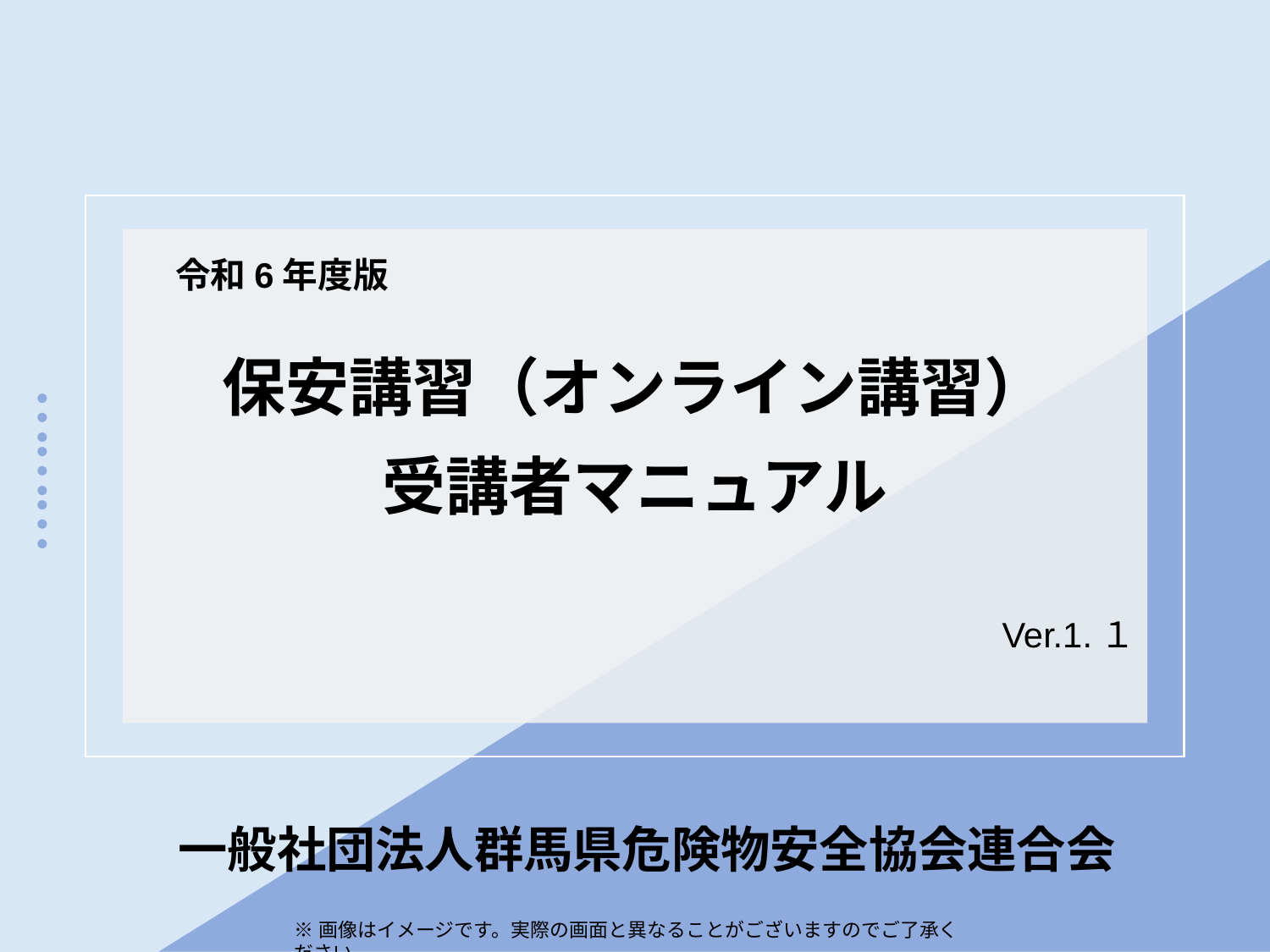

令和6年度版
# 保安講習（オンライン講習） 受講者マニュアル
………

Ver.1.１
一般社団法人群馬県危険物安全協会連合会
※画像はイメージです。実際の画面と異なることがございますのでご了承ください。